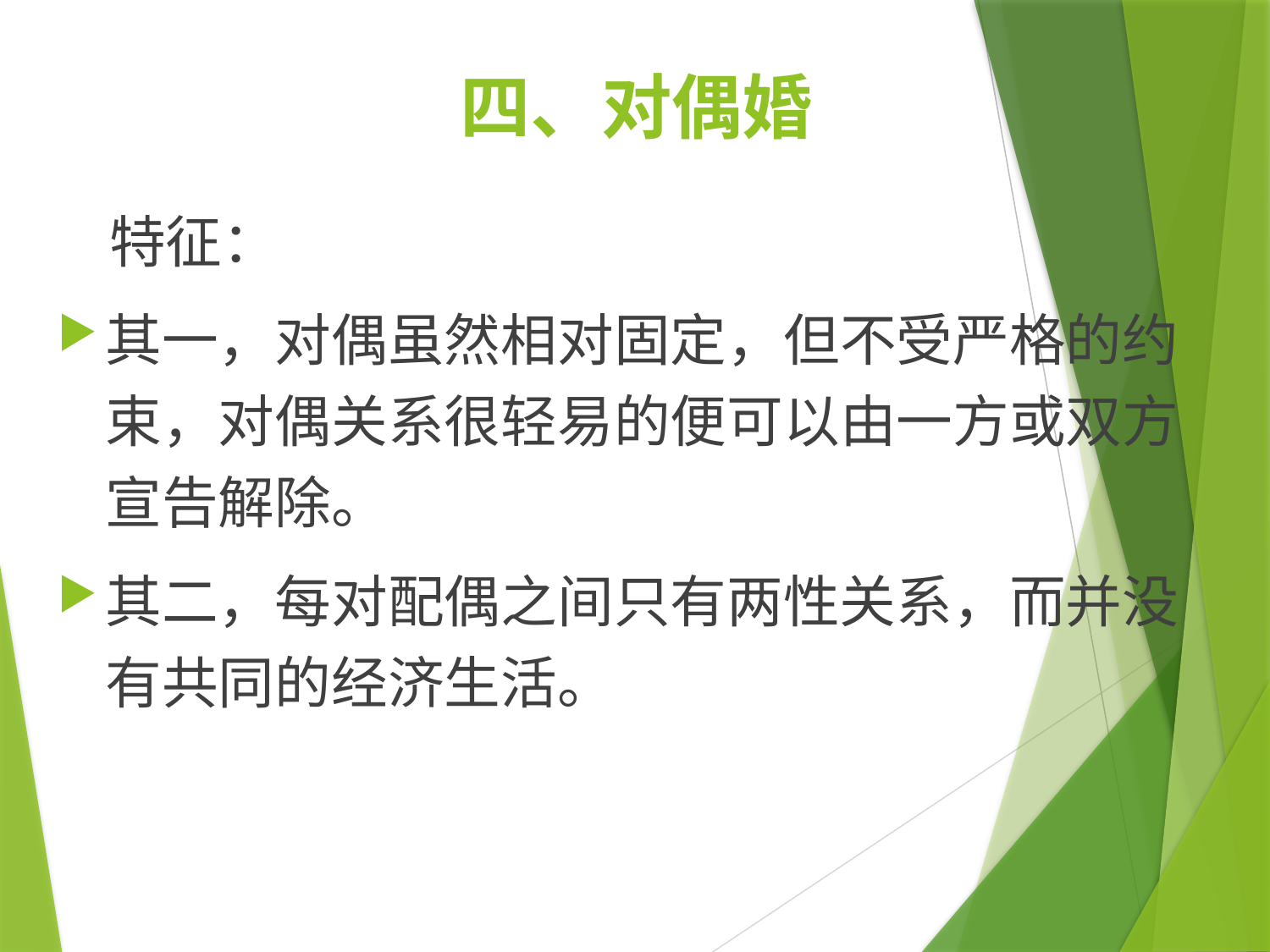

# 四、对偶婚
   特征：
其一，对偶虽然相对固定，但不受严格的约束，对偶关系很轻易的便可以由一方或双方宣告解除。
其二，每对配偶之间只有两性关系，而并没有共同的经济生活。